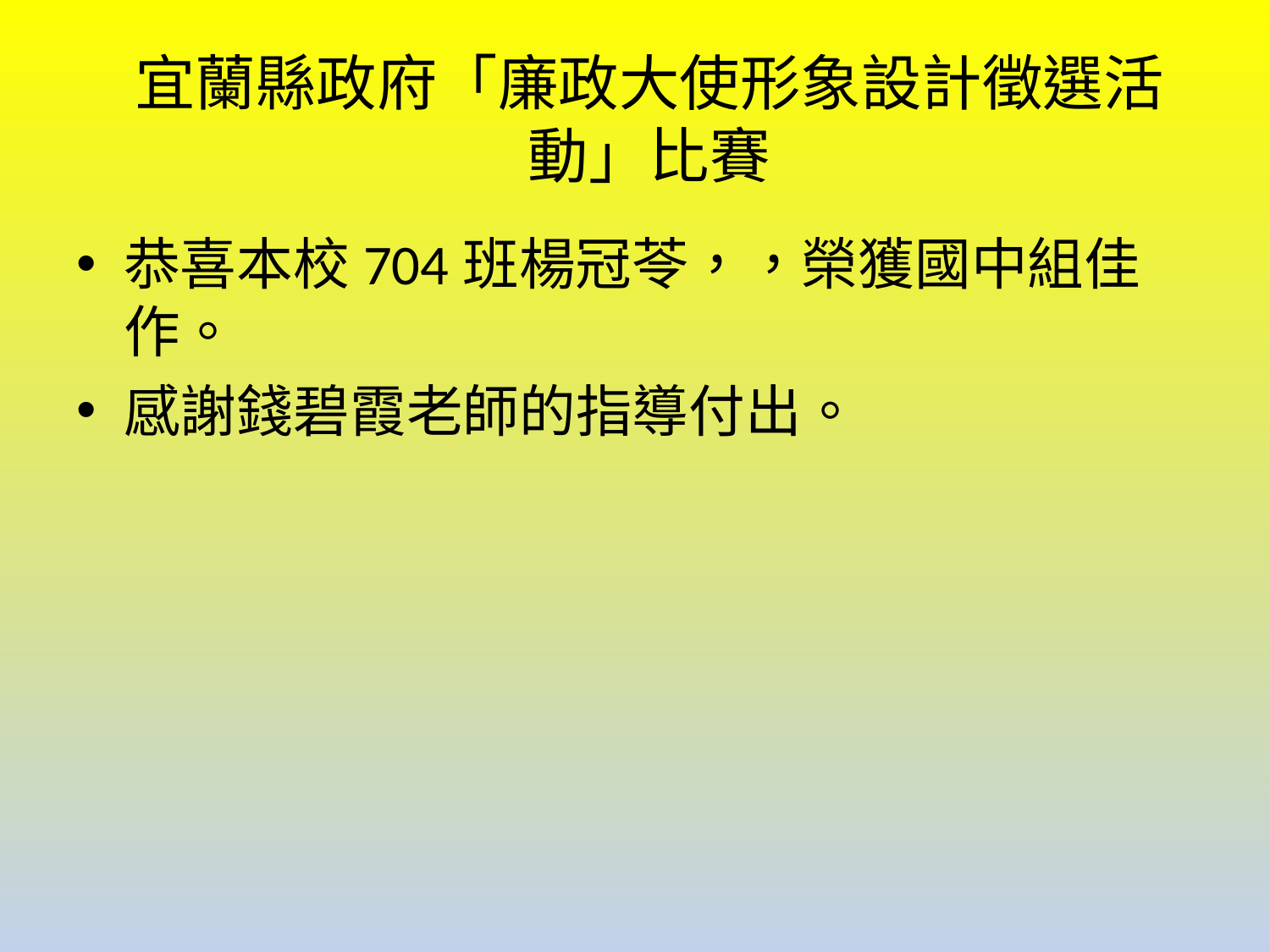

# 宜蘭縣政府「廉政大使形象設計徵選活動」比賽
恭喜本校704班楊冠苓，，榮獲國中組佳作。
感謝錢碧霞老師的指導付出。